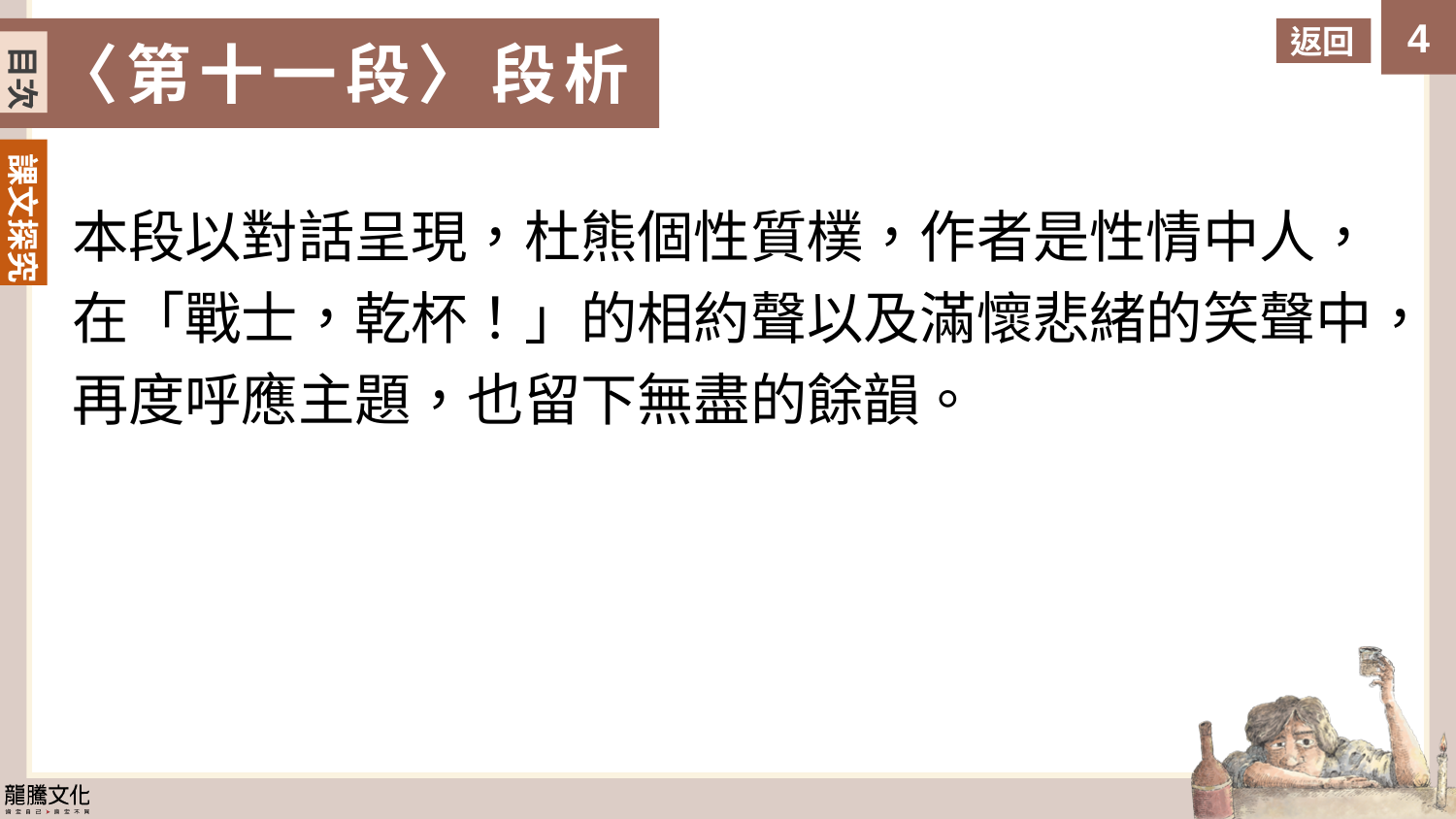

返回
〈第十一段〉段析
目次
本段以對話呈現，杜熊個性質樸，作者是性情中人，在「戰士，乾杯！」的相約聲以及滿懷悲緒的笑聲中，再度呼應主題，也留下無盡的餘韻。